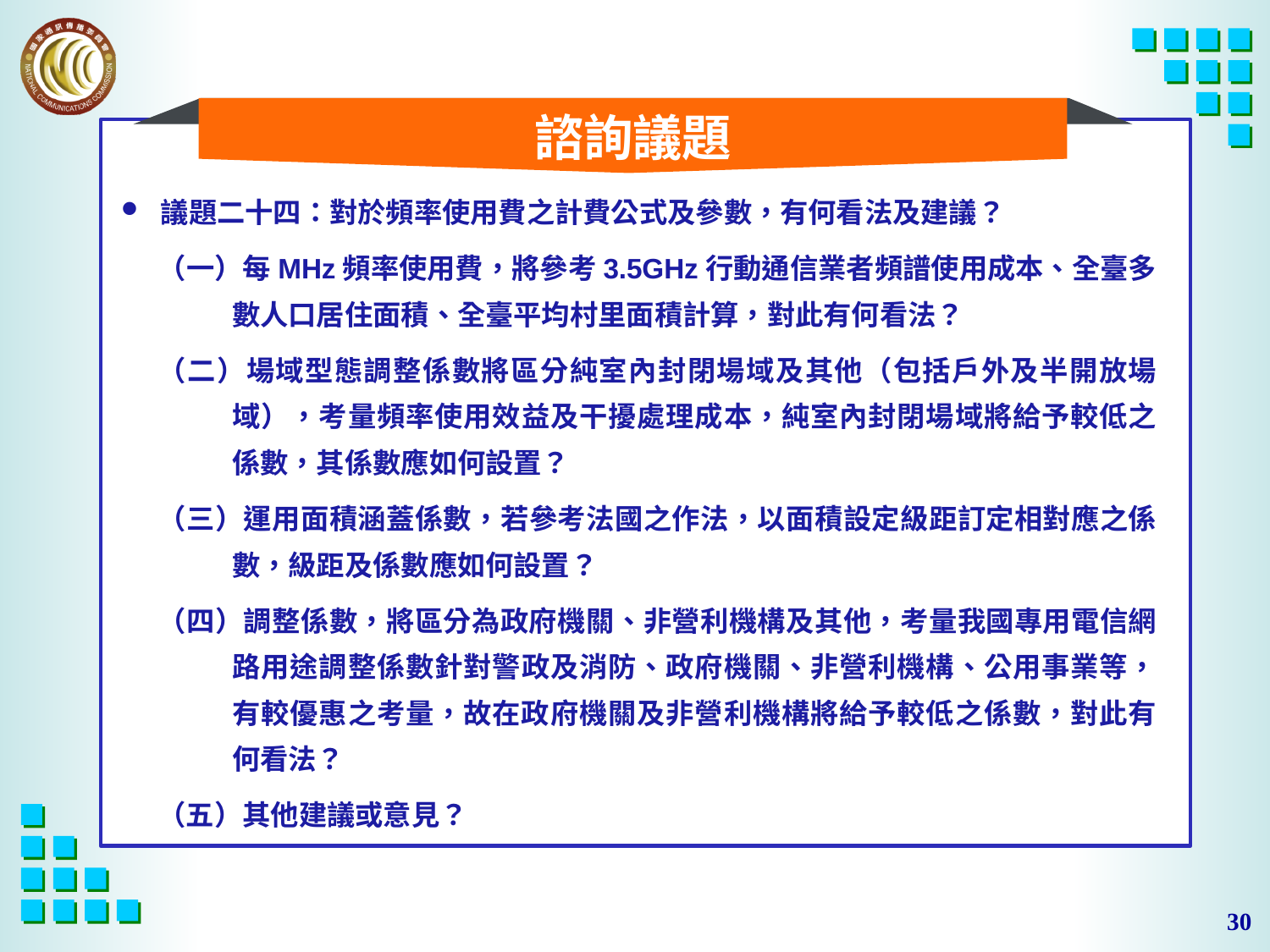

諮詢議題
議題二十四：對於頻率使用費之計費公式及參數，有何看法及建議？
（一）每MHz頻率使用費，將參考3.5GHz行動通信業者頻譜使用成本、全臺多數人口居住面積、全臺平均村里面積計算，對此有何看法？
（二）場域型態調整係數將區分純室內封閉場域及其他（包括戶外及半開放場域），考量頻率使用效益及干擾處理成本，純室內封閉場域將給予較低之係數，其係數應如何設置？
（三）運用面積涵蓋係數，若參考法國之作法，以面積設定級距訂定相對應之係數，級距及係數應如何設置？
（四）調整係數，將區分為政府機關、非營利機構及其他，考量我國專用電信網路用途調整係數針對警政及消防、政府機關、非營利機構、公用事業等，有較優惠之考量，故在政府機關及非營利機構將給予較低之係數，對此有何看法？
（五）其他建議或意見？